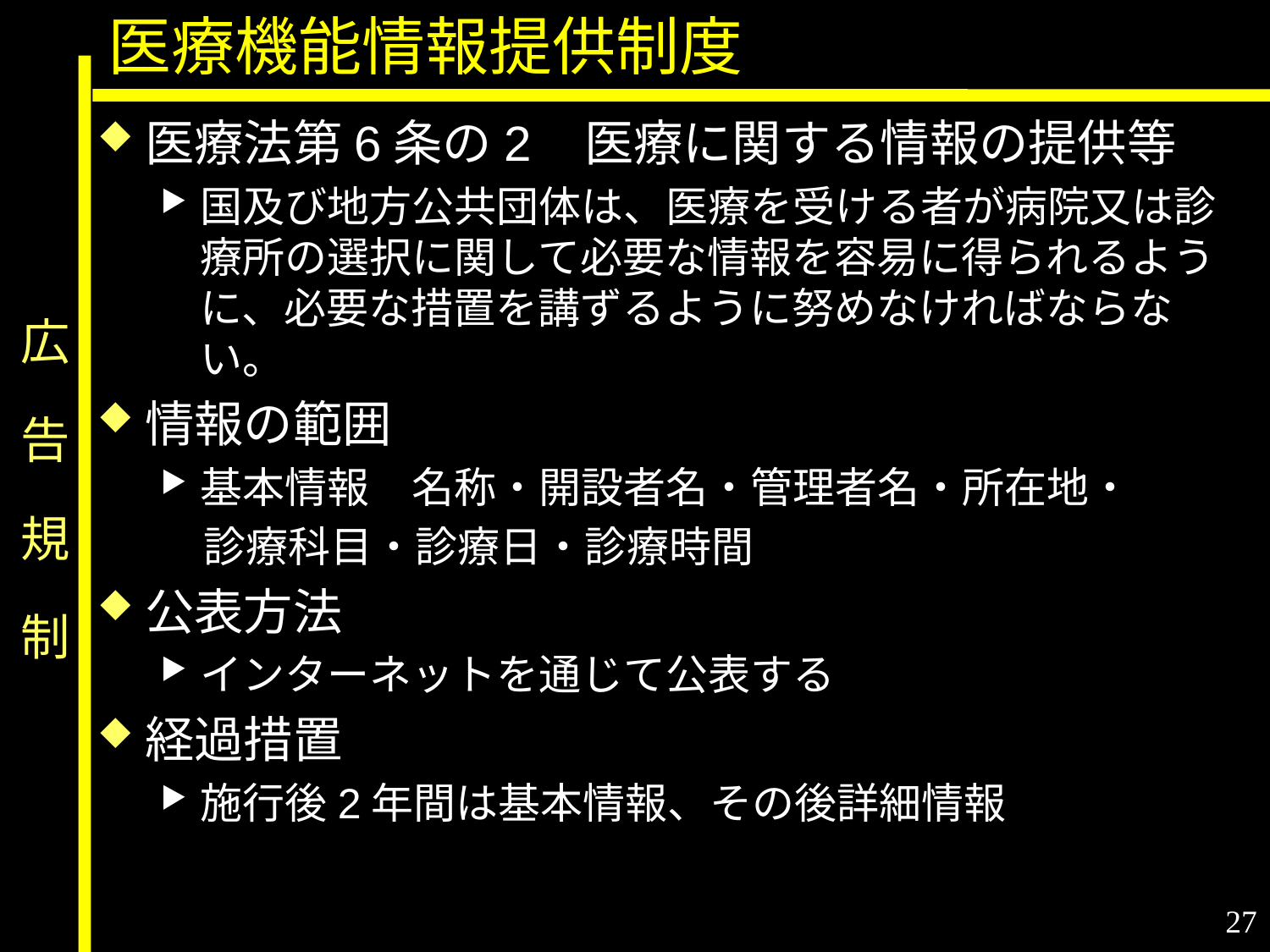

医療機能情報提供制度

医療法第6条の2   医療に関する情報の提供等
国及び地方公共団体は、医療を受ける者が病院又は診療所の選択に関して必要な情報を容易に得られるように、必要な措置を講ずるように努めなければならない。
情報の範囲
基本情報　名称・開設者名・管理者名・所在地・
　診療科目・診療日・診療時間
公表方法
インターネットを通じて公表する
経過措置
施行後2年間は基本情報、その後詳細情報
# 広　告　規　制
27